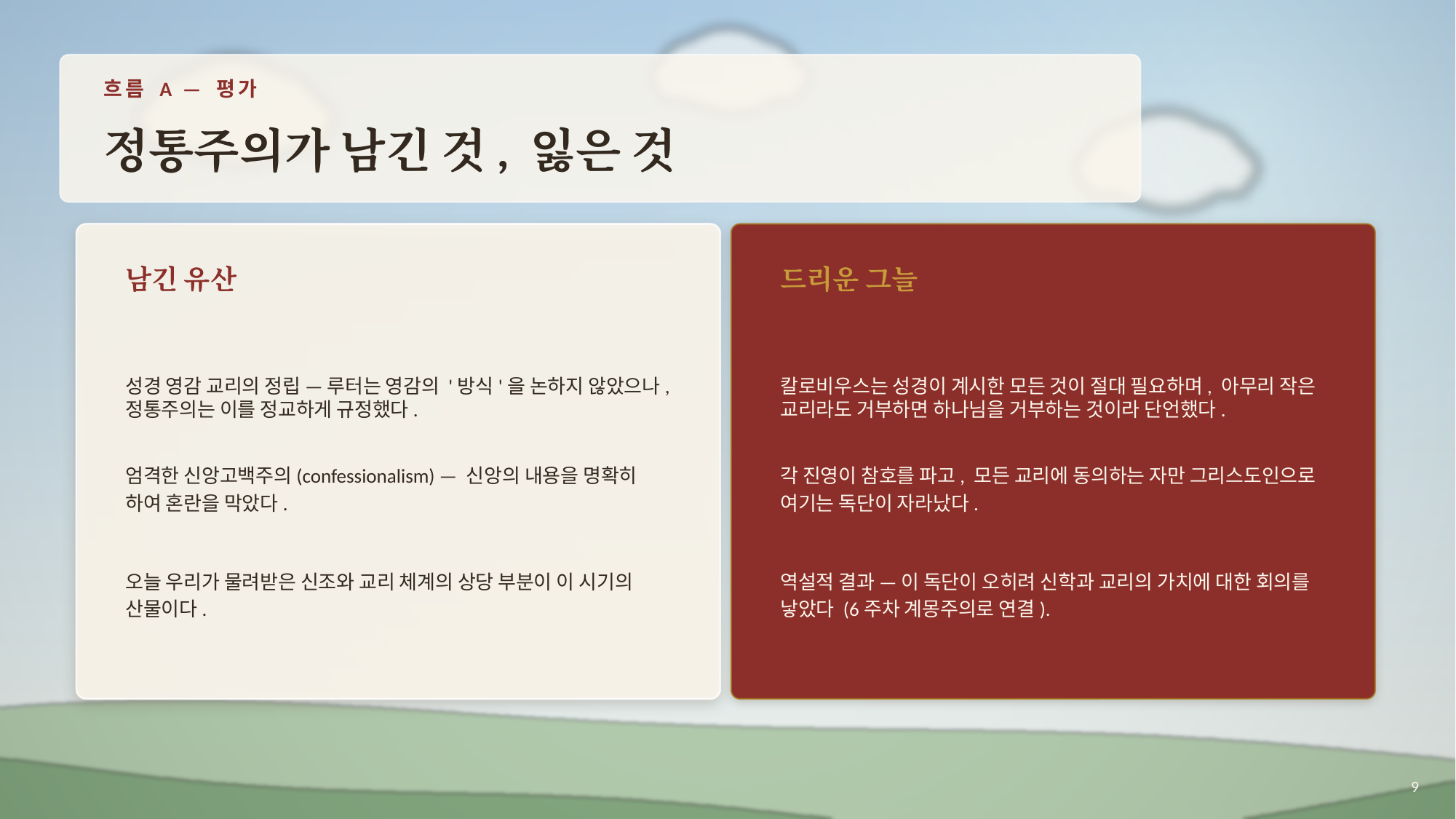

흐름 A — 평가
정통주의가 남긴 것, 잃은 것

남긴 유산
드리운 그늘
성경 영감 교리의 정립 — 루터는 영감의 '방식'을 논하지 않았으나, 정통주의는 이를 정교하게 규정했다.

엄격한 신앙고백주의(confessionalism) — 신앙의 내용을 명확히 하여 혼란을 막았다.

오늘 우리가 물려받은 신조와 교리 체계의 상당 부분이 이 시기의 산물이다.
칼로비우스는 성경이 계시한 모든 것이 절대 필요하며, 아무리 작은 교리라도 거부하면 하나님을 거부하는 것이라 단언했다.

각 진영이 참호를 파고, 모든 교리에 동의하는 자만 그리스도인으로 여기는 독단이 자라났다.

역설적 결과 — 이 독단이 오히려 신학과 교리의 가치에 대한 회의를 낳았다 (6주차 계몽주의로 연결).
9